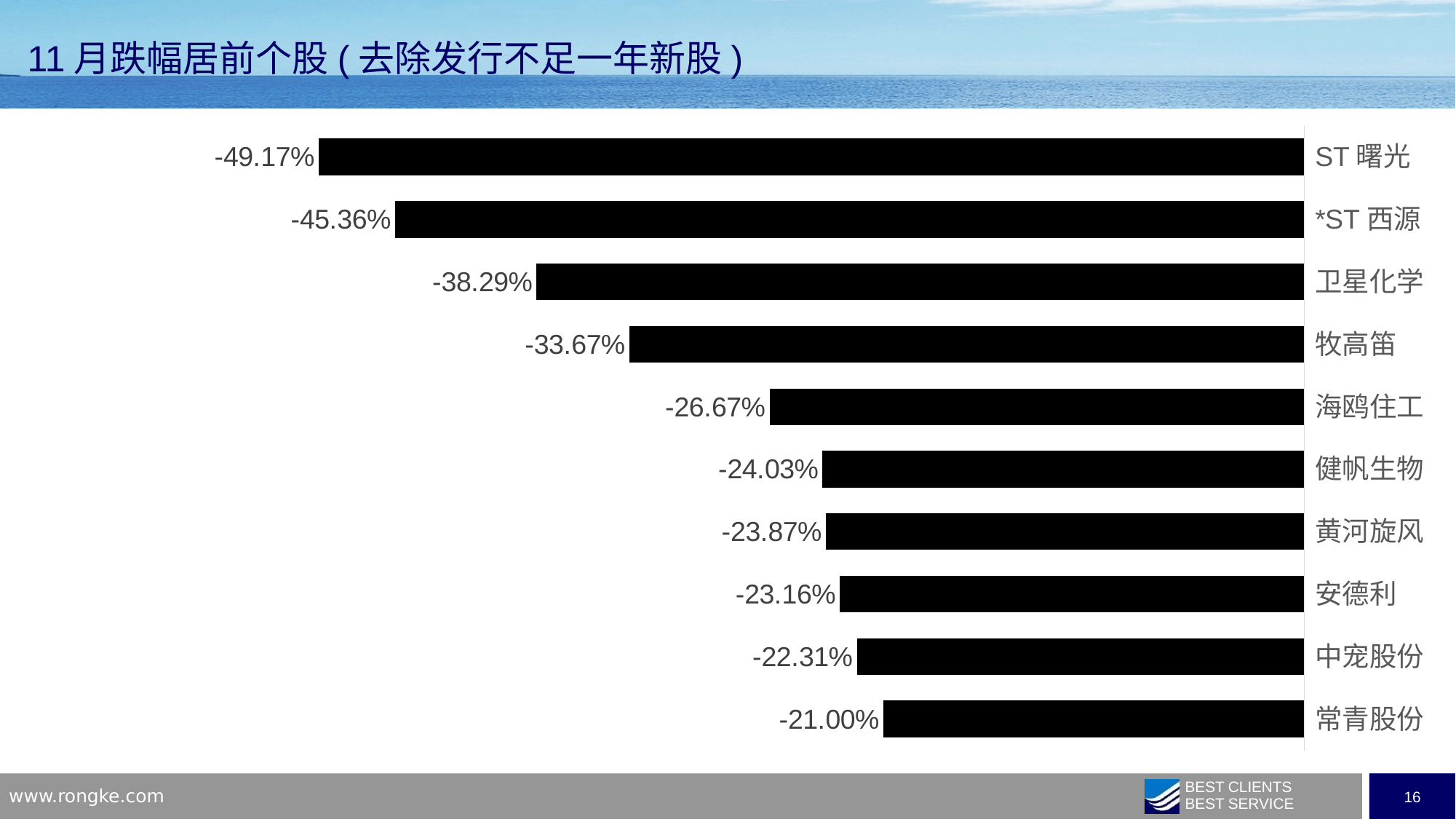

11月跌幅居前个股(去除发行不足一年新股)

### Chart

| Category | 系列 1 |
|---|---|
| 常青股份 | -0.209951 |
| 中宠股份 | -0.22314900000000001 |
| 安德利 | -0.231648 |
| 黄河旋风 | -0.238659 |
| 健帆生物 | -0.240328 |
| 海鸥住工 | -0.266738 |
| 牧高笛 | -0.336693 |
| 卫星化学 | -0.382935 |
| *ST西源 | -0.45356 |
| ST曙光 | -0.491653 |